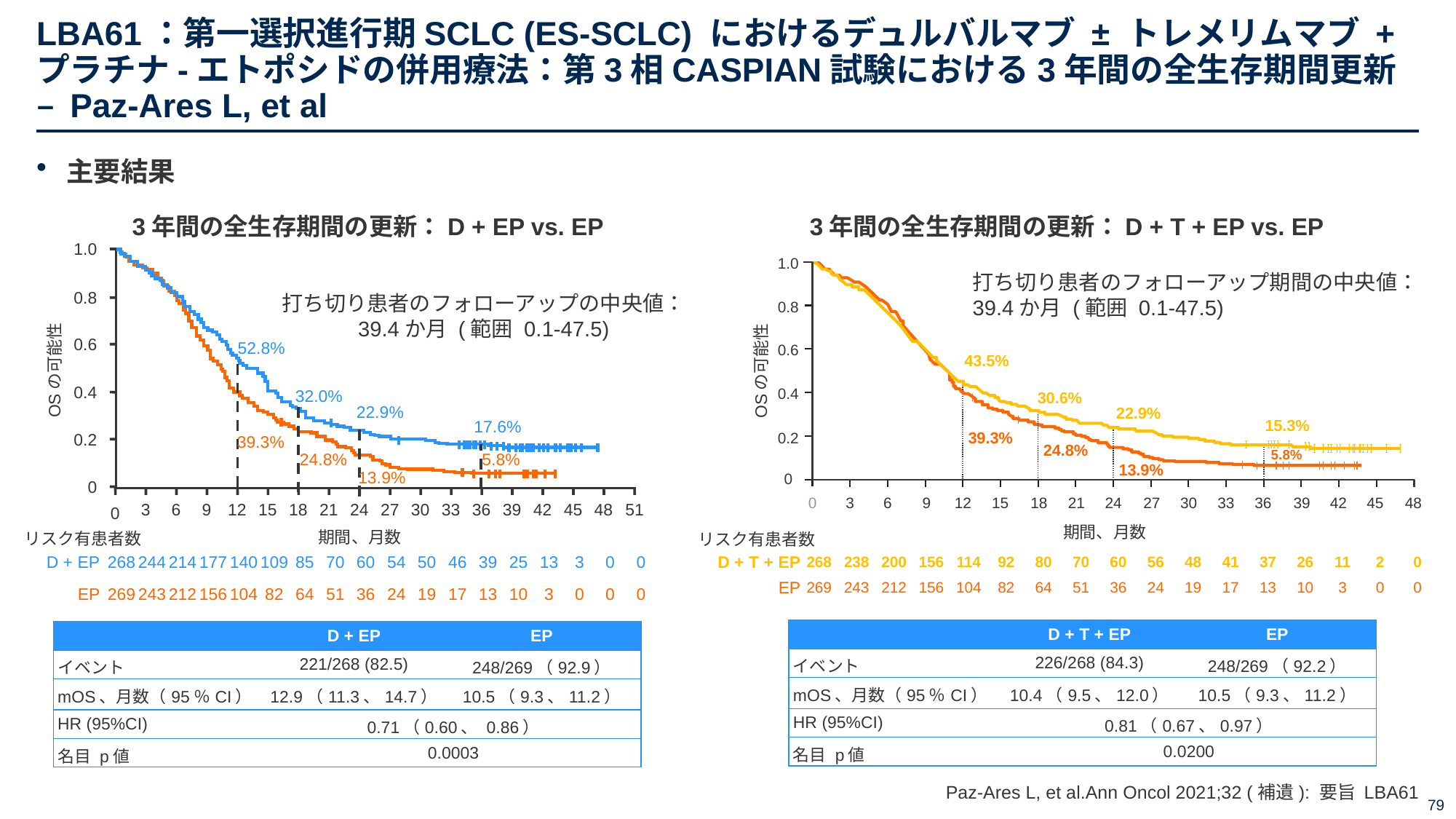

# LBA61：第一選択進行期SCLC (ES-SCLC) におけるデュルバルマブ ± トレメリムマブ + プラチナ-エトポシドの併用療法：第3相CASPIAN試験における3年間の全生存期間更新 – Paz-Ares L, et al
主要結果
3年間の全生存期間の更新：D + EP vs. EP
3年間の全生存期間の更新：D + T + EP vs. EP
1.0

0.8

0.6

OSの可能性
0.4

0.2

0

52.8%
32.0%
22.9%
17.6%

39.3%

24.8%
5.8%
13.9%

3
6
9
12
15
18
21
24
27
30
33
36
39
42
45
48
51
0
期間、月数
リスク有患者数
D + EP
268
244
214
177
140
109
85
70
60
54
50
46
39
25
13
3
0
0
EP
269
243
212
156
104
82
64
51
36
24
19
17
13
10
3
0
0
0
1.0

打ち切り患者のフォローアップ期間の中央値：
39.4か月 (範囲 0.1-47.5)
打ち切り患者のフォローアップの中央値：
39.4か月 (範囲 0.1-47.5)
0.8

0.6

43.5%
OSの可能性
0.4
30.6%

22.9%

15.3%
39.3%
0.2

24.8%

5.8%
13.9%

0

0
3
6
9
12
15
18
21
24
27
30
33
36
39
42
45
48
期間、月数
リスク有患者数
| D + T + EP | 268 | 238 | 200 | 156 | 114 | 92 | 80 | 70 | 60 | 56 | 48 | 41 | 37 | 26 | 11 | 2 | 0 |
| --- | --- | --- | --- | --- | --- | --- | --- | --- | --- | --- | --- | --- | --- | --- | --- | --- | --- |
| EP | 269 | 243 | 212 | 156 | 104 | 82 | 64 | 51 | 36 | 24 | 19 | 17 | 13 | 10 | 3 | 0 | 0 |
|  | D + T + EP | EP |
| --- | --- | --- |
| イベント | 226/268 (84.3) | 248/269（92.2） |
| mOS、月数（95％CI） | 10.4（9.5、12.0） | 10.5（9.3、11.2） |
| HR (95%CI) | 0.81（0.67、0.97） |  |
| 名目 p値 | 0.0200 |  |
|  | D + EP | EP |
| --- | --- | --- |
| イベント | 221/268 (82.5) | 248/269（92.9） |
| mOS、月数（95％CI） | 12.9（11.3、14.7） | 10.5（9.3、11.2） |
| HR (95%CI) | 0.71（0.60、 0.86） |  |
| 名目 p値 | 0.0003 |  |
Paz-Ares L, et al.Ann Oncol 2021;32 (補遺): 要旨 LBA61